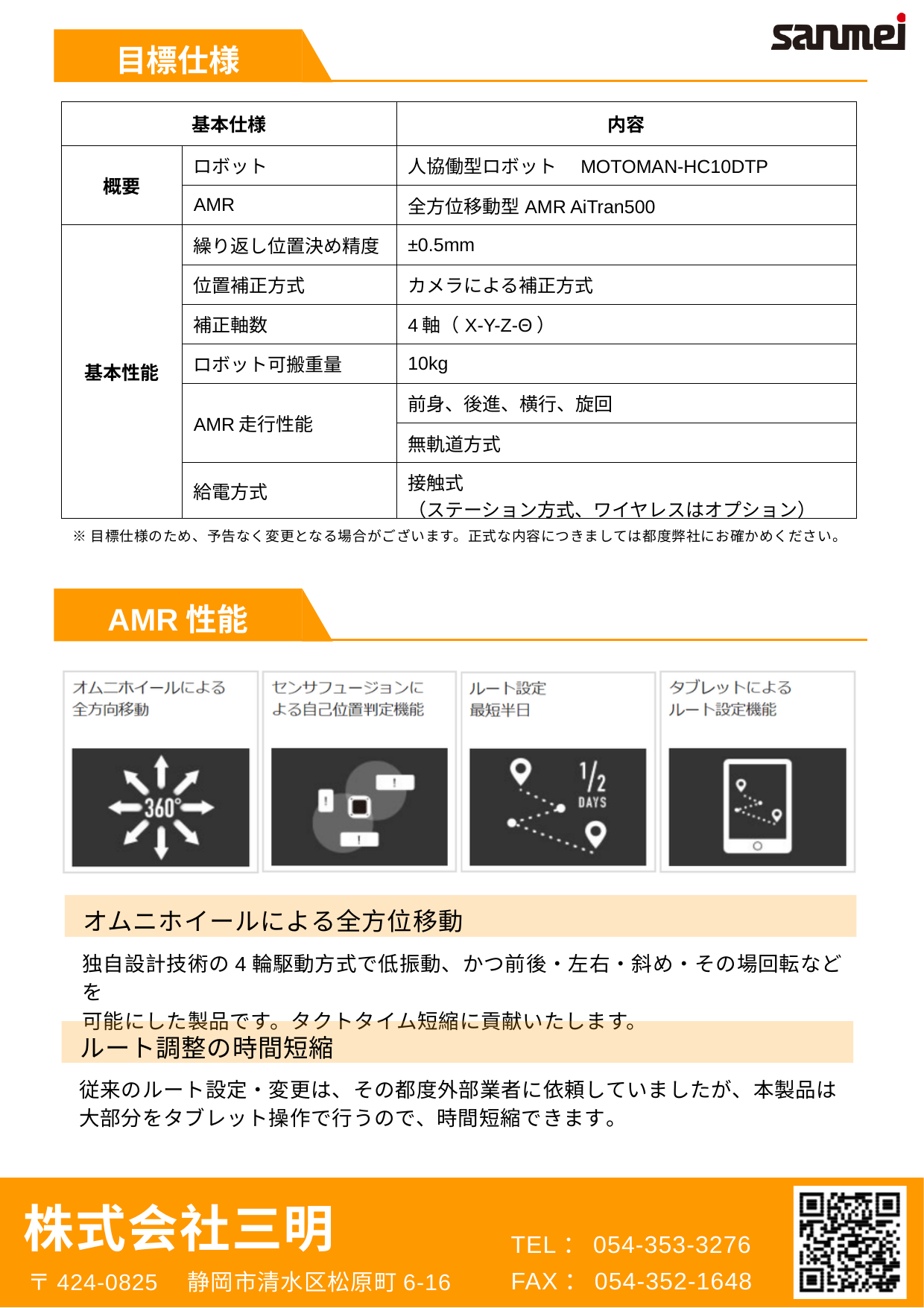

目標仕様
| 基本仕様 |  | 内容 |
| --- | --- | --- |
| 概要 | ロボット | 人協働型ロボット　MOTOMAN-HC10DTP |
|  | AMR | 全方位移動型AMR AiTran500 |
| 基本性能 | 繰り返し位置決め精度 | ±0.5mm |
|  | 位置補正方式 | カメラによる補正方式 |
|  | 補正軸数 | 4軸（X-Y-Z-Θ） |
|  | ロボット可搬重量 | 10kg |
|  | AMR走行性能 | 前身、後進、横行、旋回 |
|  |  | 無軌道方式 |
|  | 給電方式 | 接触式 （ステーション方式、ワイヤレスはオプション） |
※目標仕様のため、予告なく変更となる場合がございます。正式な内容につきましては都度弊社にお確かめください。

AMR性能

オムニホイールによる全方位移動
独自設計技術の4輪駆動方式で低振動、かつ前後・左右・斜め・その場回転などを
可能にした製品です。タクトタイム短縮に貢献いたします。

ルート調整の時間短縮
従来のルート設定・変更は、その都度外部業者に依頼していましたが、本製品は大部分をタブレット操作で行うので、時間短縮できます。

株式会社三明
TEL：054-353-3276
FAX：054-352-1648
〒424-0825　静岡市清水区松原町6-16